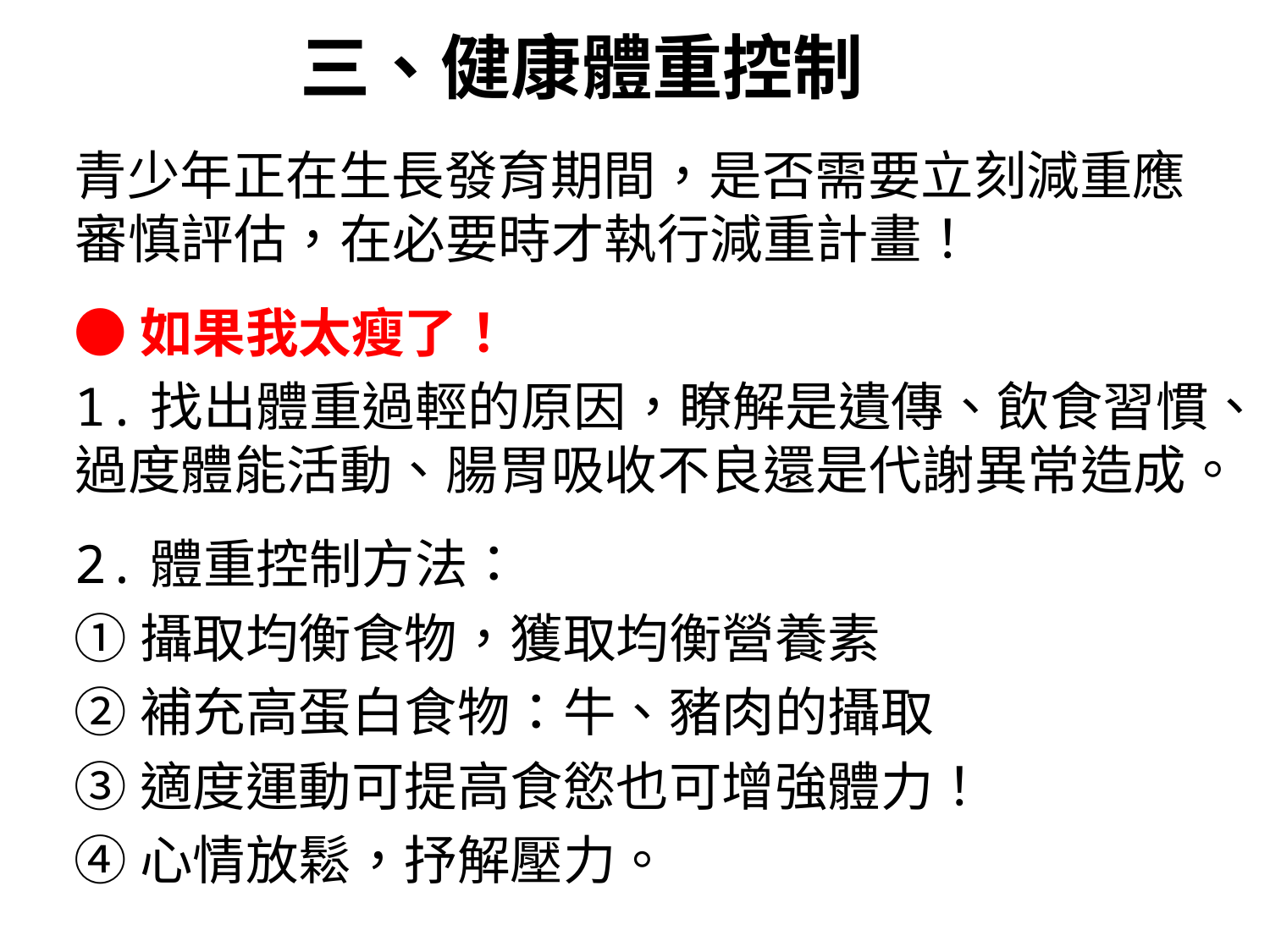

# 三、健康體重控制
青少年正在生長發育期間，是否需要立刻減重應審慎評估，在必要時才執行減重計畫！

●如果我太瘦了！
1.找出體重過輕的原因，瞭解是遺傳、飲食習慣、過度體能活動、腸胃吸收不良還是代謝異常造成。

2.體重控制方法：
①攝取均衡食物，獲取均衡營養素
②補充高蛋白食物：牛、豬肉的攝取
③適度運動可提高食慾也可增強體力！
④心情放鬆，抒解壓力。